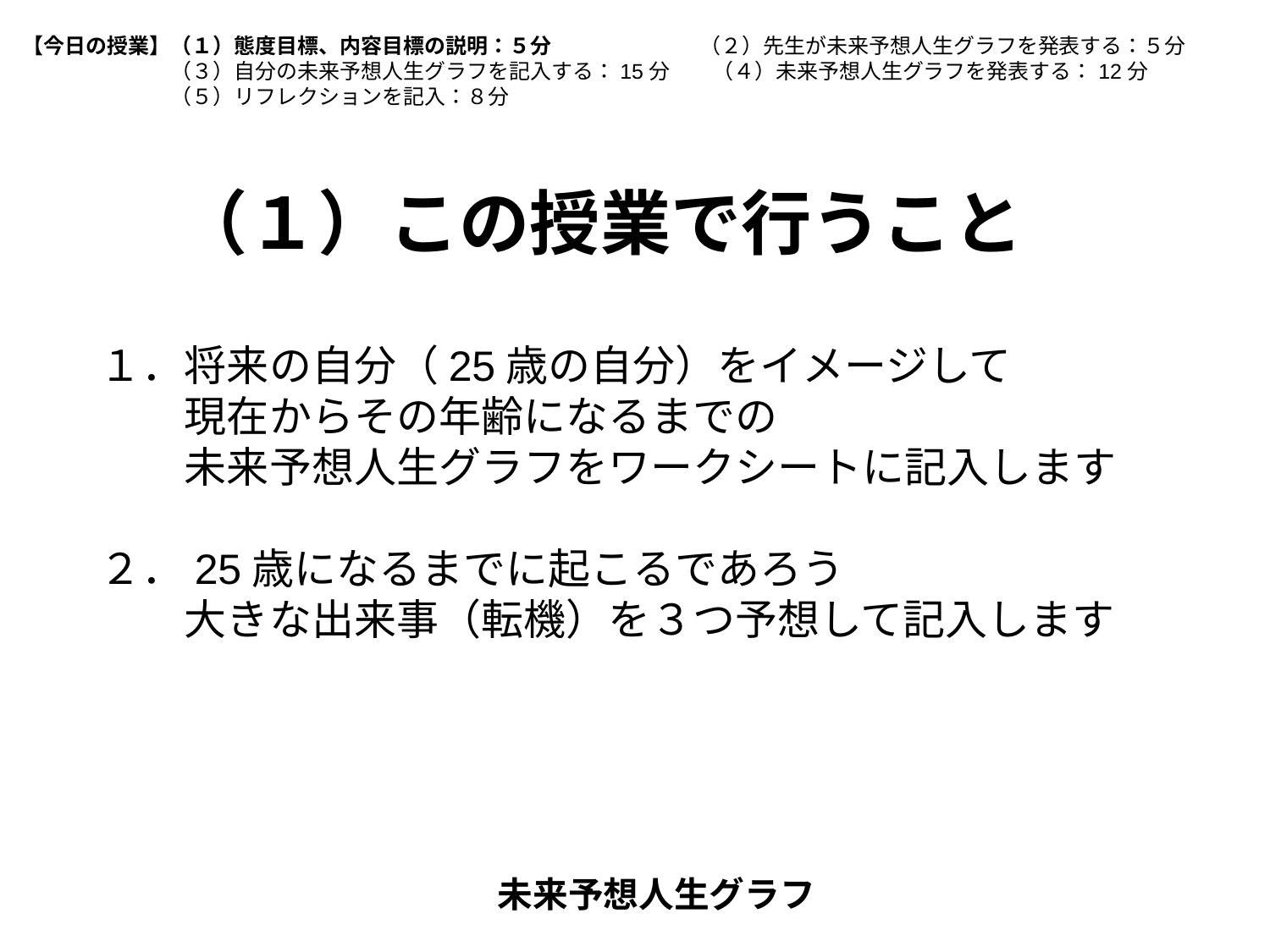

【今日の授業】（１）態度目標、内容目標の説明：５分　　　　　　　（２）先生が未来予想人生グラフを発表する：５分
	　（３）自分の未来予想人生グラフを記入する：15分　　（４）未来予想人生グラフを発表する：12分
	　（５）リフレクションを記入：８分
（１）この授業で行うこと
　１．将来の自分（25歳の自分）をイメージして
　　　現在からその年齢になるまでの
　　　未来予想人生グラフをワークシートに記入します

　２．25歳になるまでに起こるであろう
　　　大きな出来事（転機）を３つ予想して記入します

未来予想人生グラフ